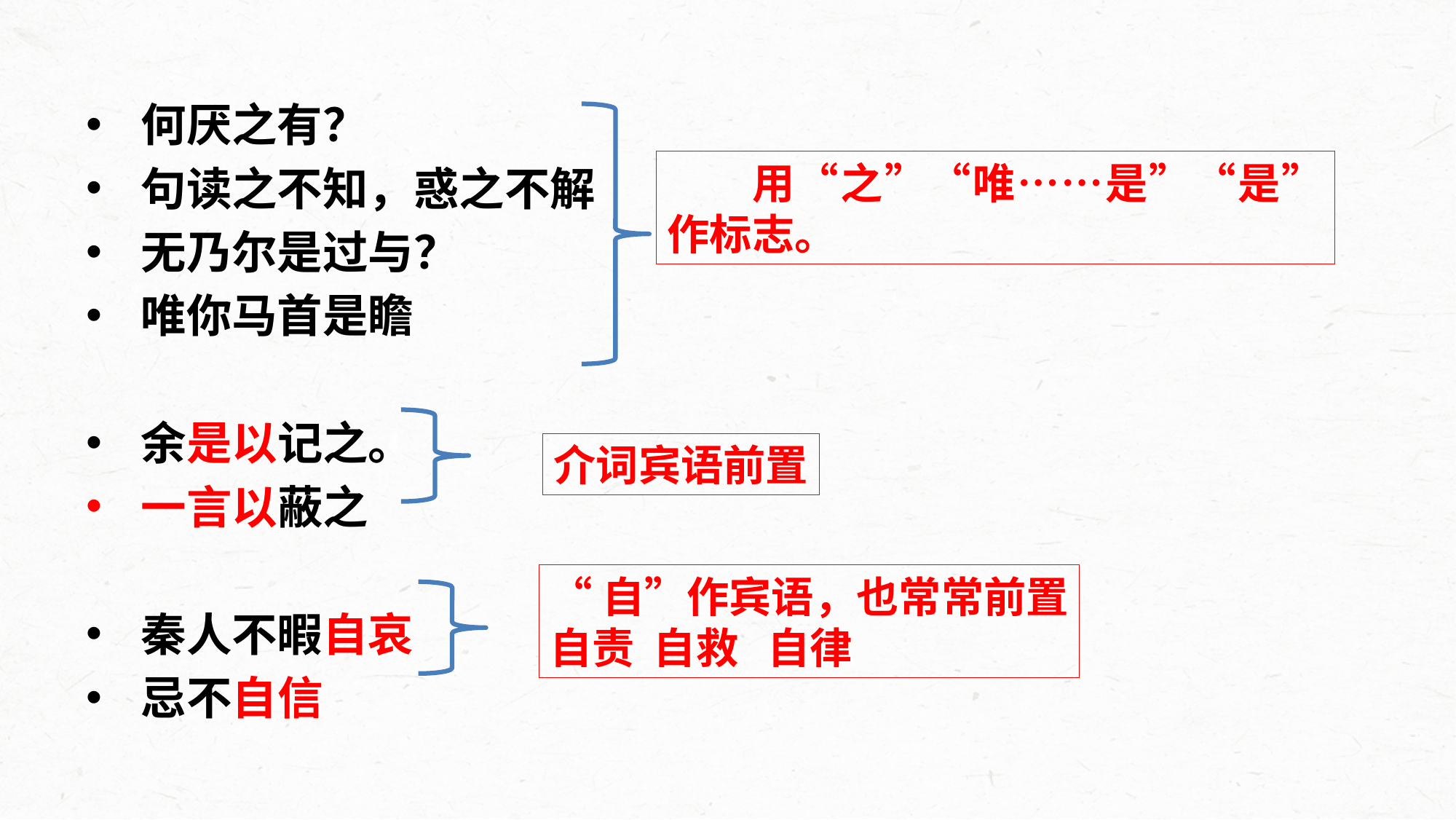

何厌之有？
句读之不知，惑之不解
无乃尔是过与？
唯你马首是瞻

余是以记之。
一言以蔽之

秦人不暇自哀
忌不自信

用“之”“唯……是”“是”作标志。

介词宾语前置
“自”作宾语，也常常前置
自责  自救   自律